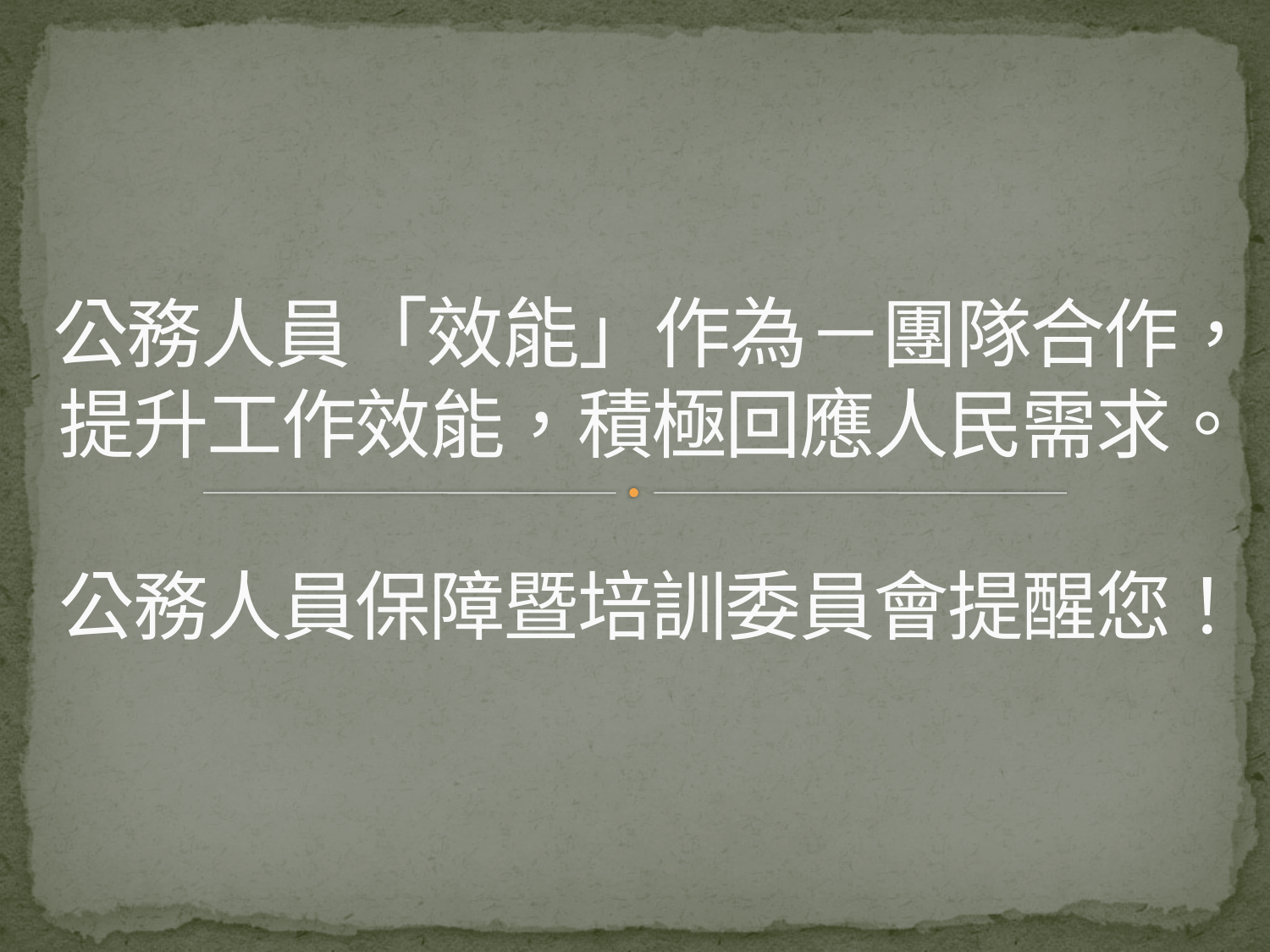

# 公務人員「效能」作為－團隊合作，提升工作效能，積極回應人民需求。 公務人員保障暨培訓委員會提醒您！